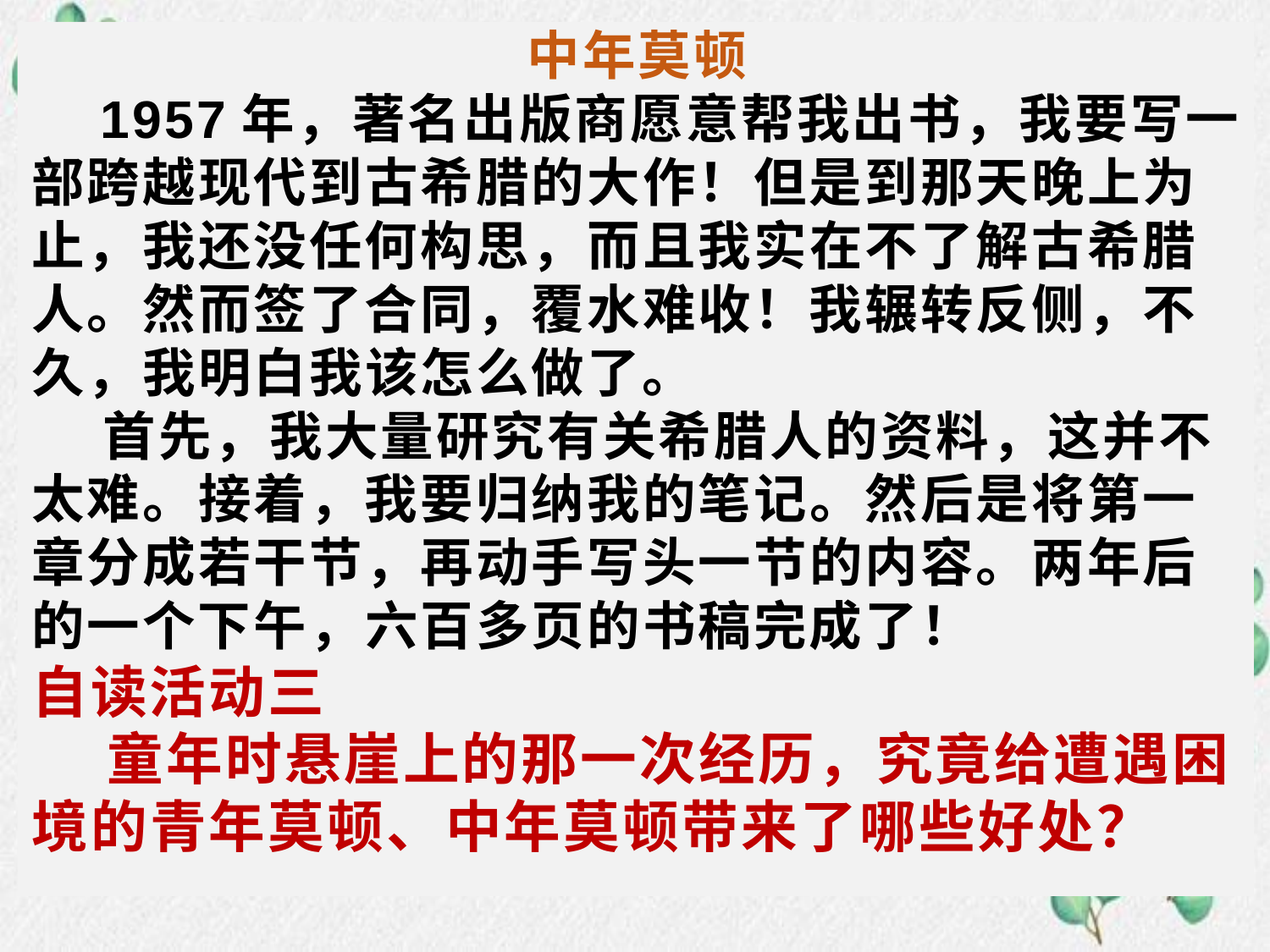

中年莫顿
    1957年，著名出版商愿意帮我出书，我要写一部跨越现代到古希腊的大作！但是到那天晚上为止，我还没任何构思，而且我实在不了解古希腊人。然而签了合同，覆水难收！我辗转反侧，不久，我明白我该怎么做了。
    首先，我大量研究有关希腊人的资料，这并不太难。接着，我要归纳我的笔记。然后是将第一章分成若干节，再动手写头一节的内容。两年后的一个下午，六百多页的书稿完成了！
自读活动三
    童年时悬崖上的那一次经历，究竟给遭遇困境的青年莫顿、中年莫顿带来了哪些好处？
#